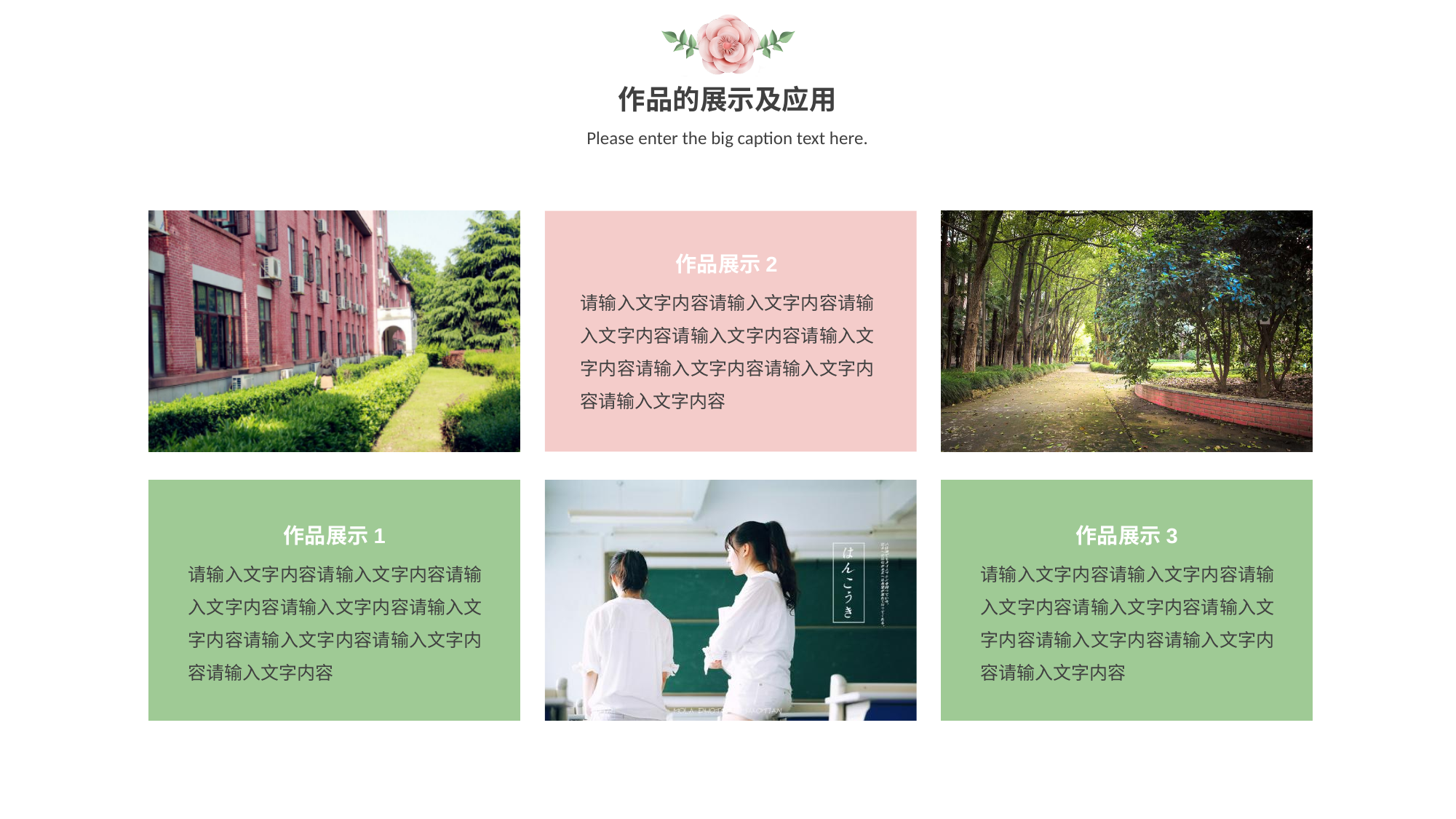

作品的展示及应用
Please enter the big caption text here.

作品展示2
请输入文字内容请输入文字内容请输入文字内容请输入文字内容请输入文字内容请输入文字内容请输入文字内容请输入文字内容

作品展示1
作品展示3
请输入文字内容请输入文字内容请输入文字内容请输入文字内容请输入文字内容请输入文字内容请输入文字内容请输入文字内容

请输入文字内容请输入文字内容请输入文字内容请输入文字内容请输入文字内容请输入文字内容请输入文字内容请输入文字内容